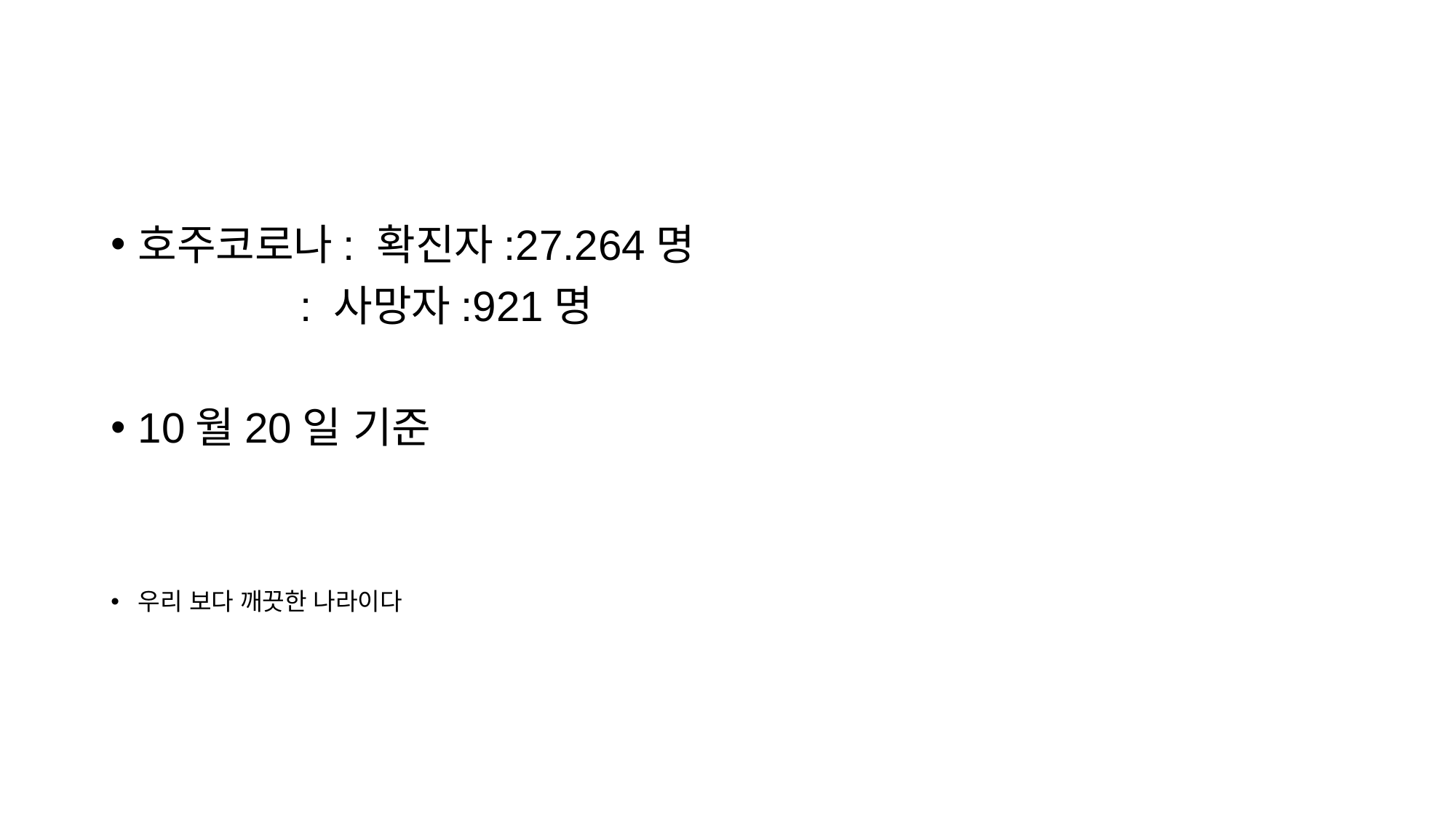

호주코로나: 확진자:27.264명
                : 사망자:921명

10월20일 기준

우리 보다 깨끗한 나라이다